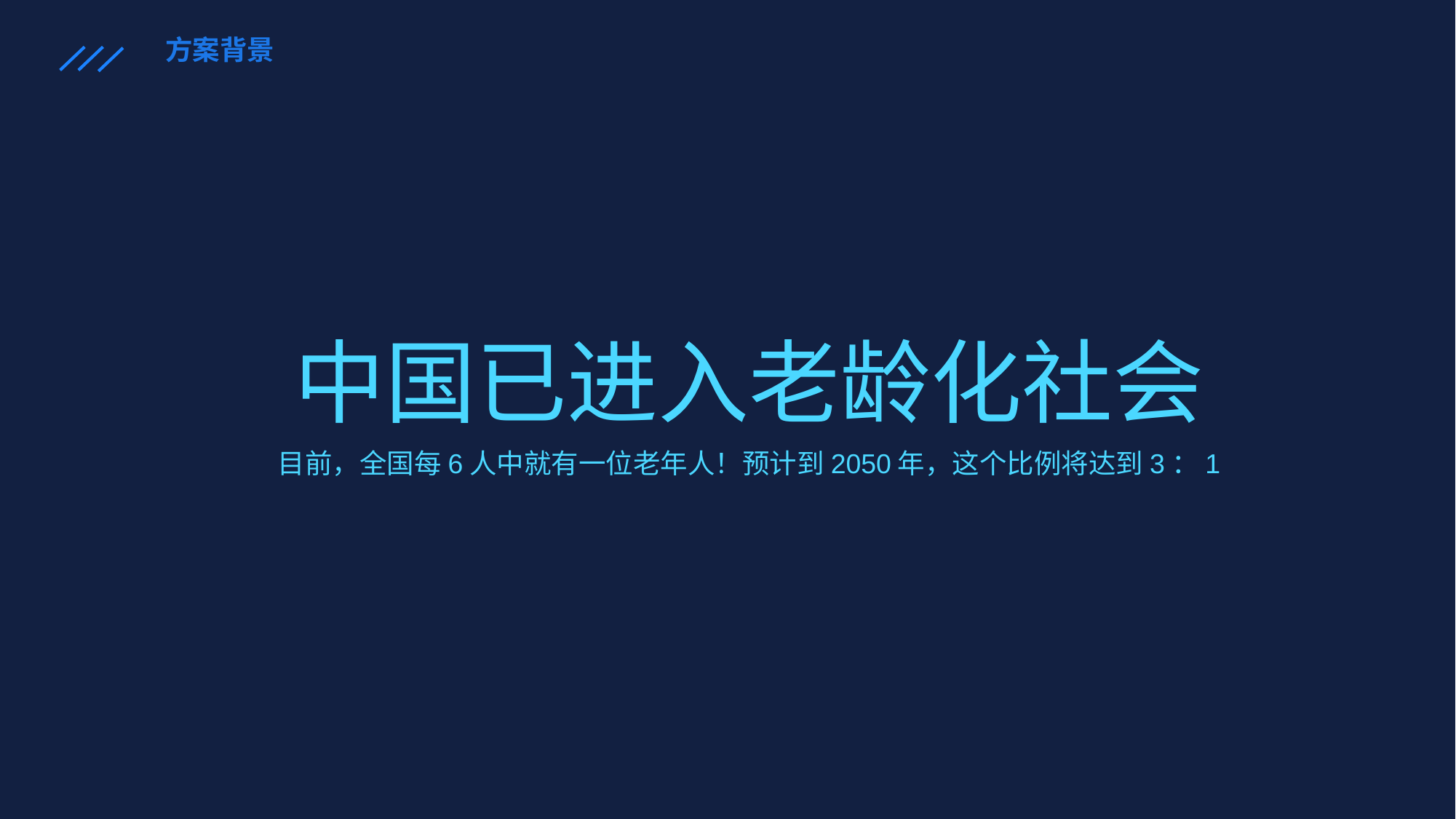

方案背景
中国已进入老龄化社会
目前，全国每6人中就有一位老年人！预计到2050年，这个比例将达到3：1